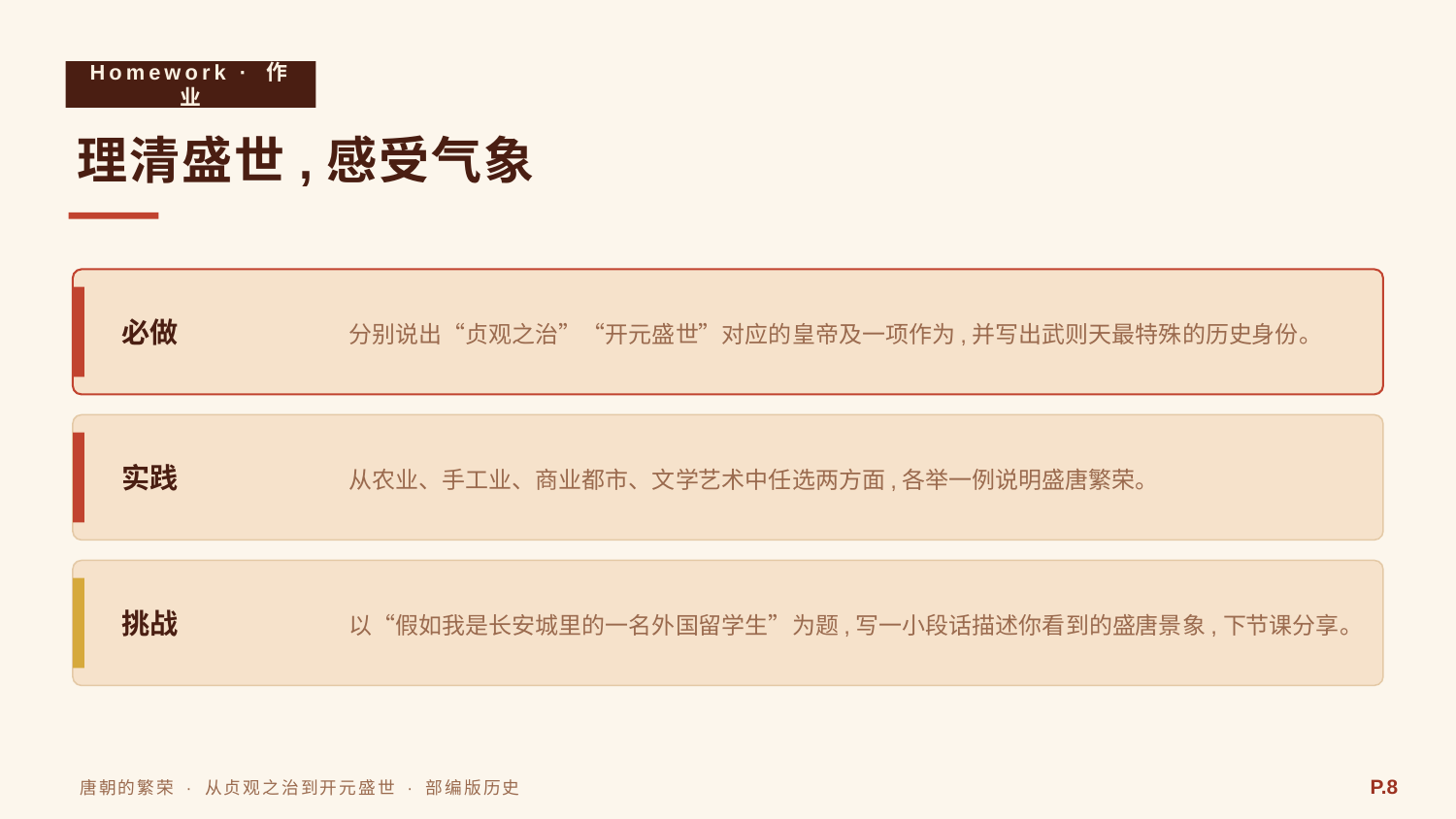

Homework · 作业

理清盛世,感受气象

分别说出“贞观之治”“开元盛世”对应的皇帝及一项作为,并写出武则天最特殊的历史身份。
必做

从农业、手工业、商业都市、文学艺术中任选两方面,各举一例说明盛唐繁荣。
实践

以“假如我是长安城里的一名外国留学生”为题,写一小段话描述你看到的盛唐景象,下节课分享。
挑战

P.8
唐朝的繁荣 · 从贞观之治到开元盛世 · 部编版历史